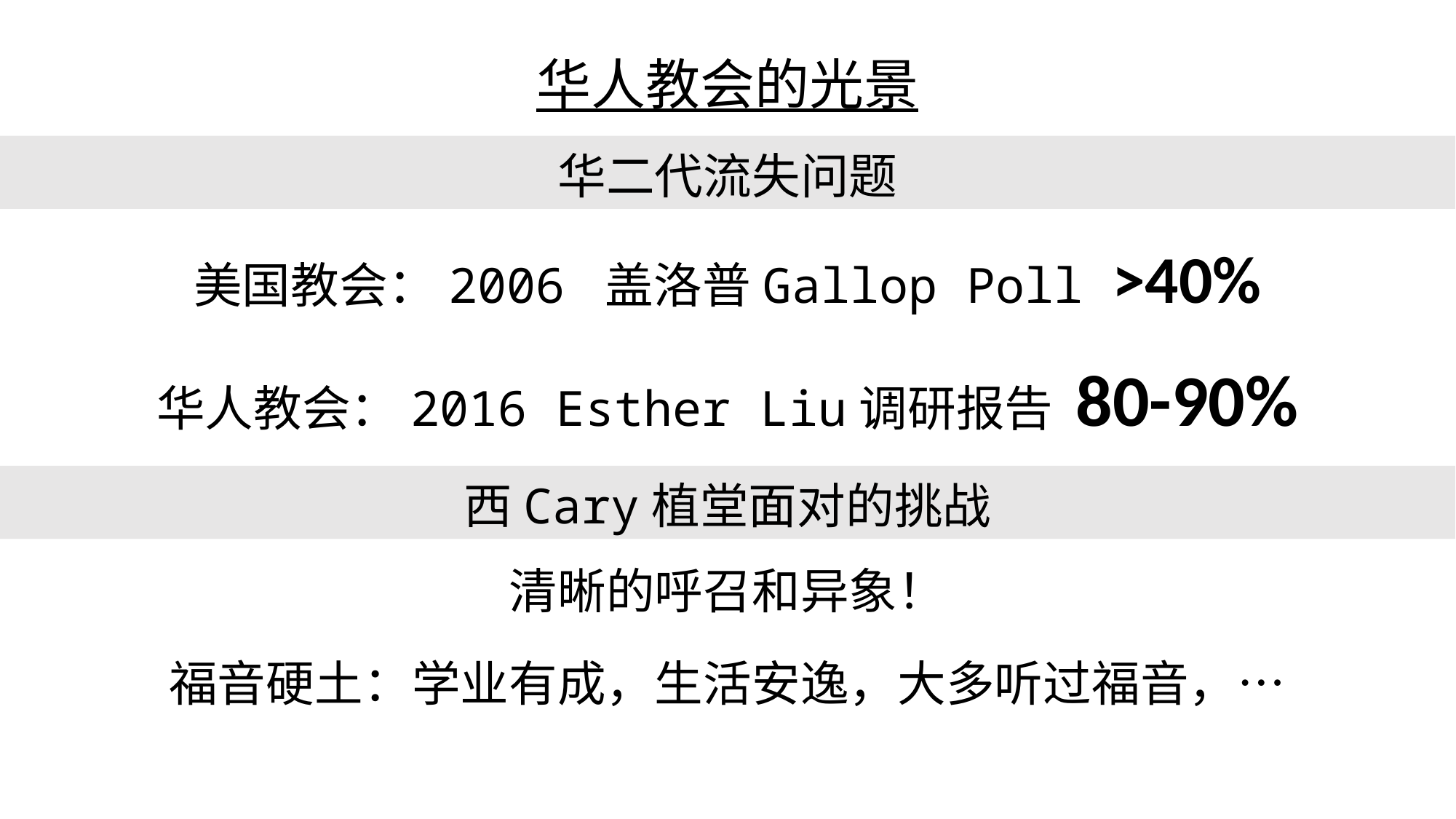

华人教会的光景
华二代流失问题
美国教会：2006 盖洛普Gallop Poll >40%
华人教会：2016 Esther Liu调研报告 80-90%
西Cary植堂面对的挑战
清晰的呼召和异象！
福音硬土：学业有成，生活安逸，大多听过福音，…